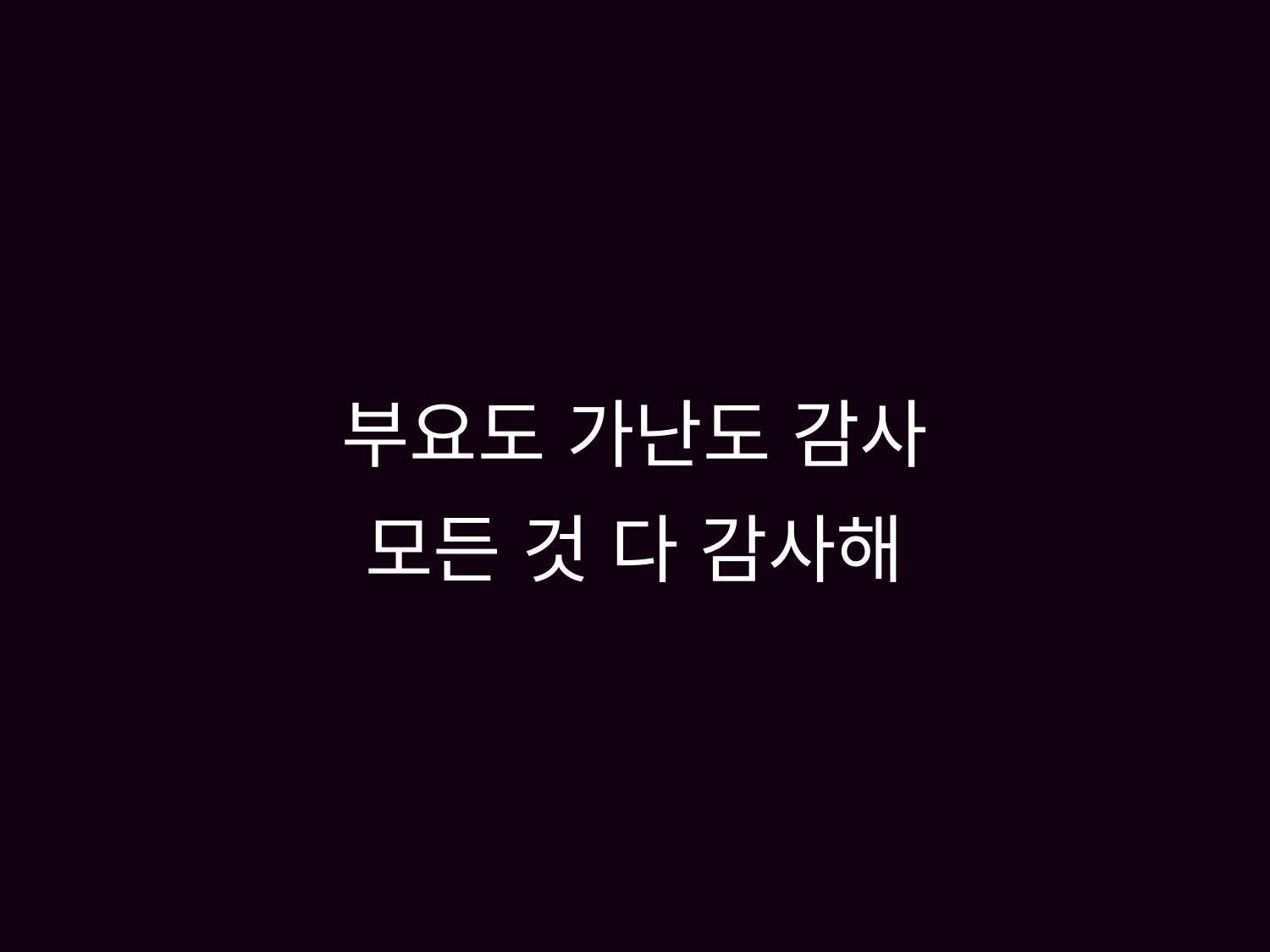

# 부요도 가난도 감사 모든 것 다 감사해